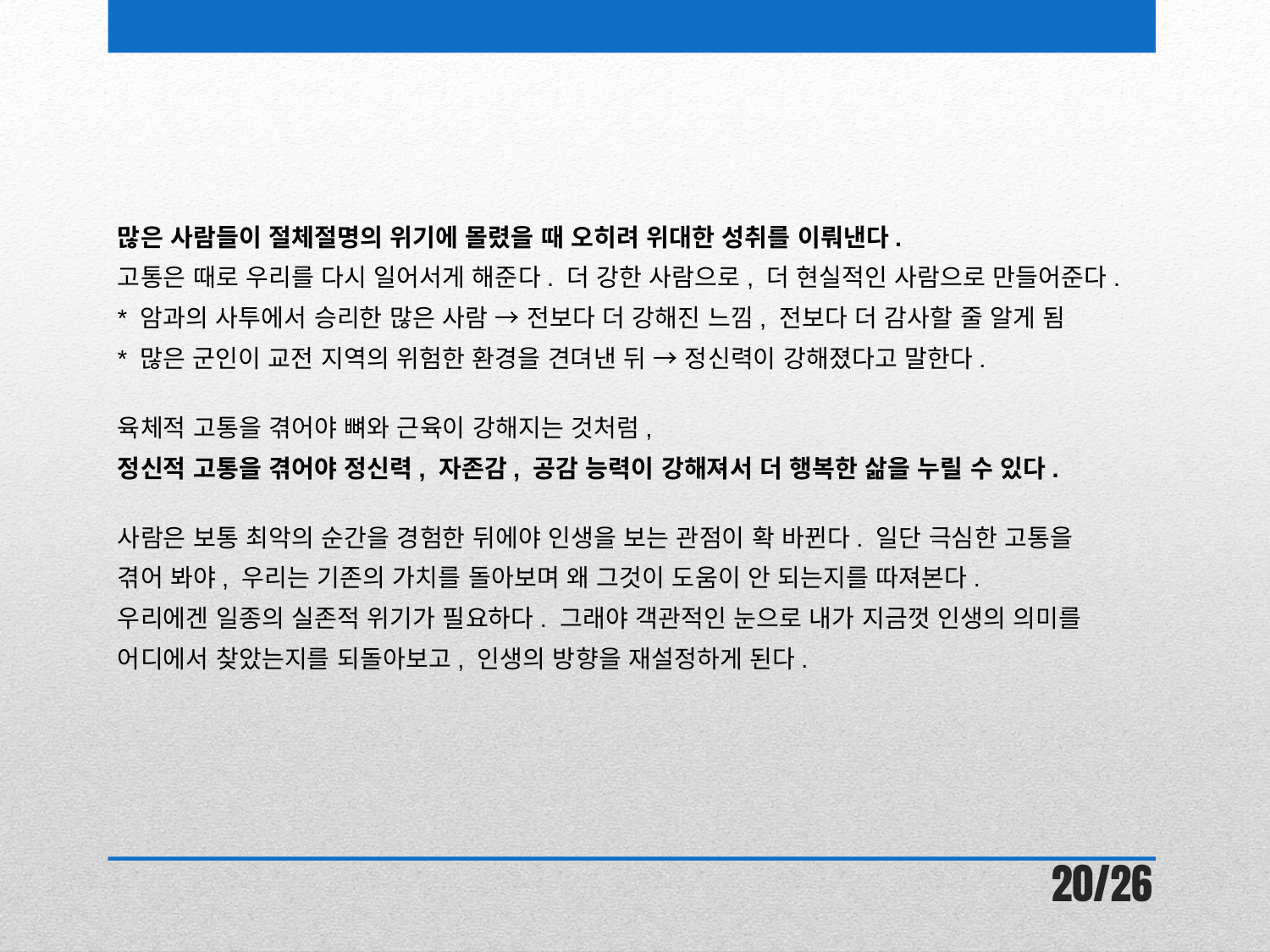

많은 사람들이 절체절명의 위기에 몰렸을 때 오히려 위대한 성취를 이뤄낸다.
고통은 때로 우리를 다시 일어서게 해준다. 더 강한 사람으로, 더 현실적인 사람으로 만들어준다.
* 암과의 사투에서 승리한 많은 사람 → 전보다 더 강해진 느낌, 전보다 더 감사할 줄 알게 됨
* 많은 군인이 교전 지역의 위험한 환경을 견뎌낸 뒤 → 정신력이 강해졌다고 말한다.

육체적 고통을 겪어야 뼈와 근육이 강해지는 것처럼,
정신적 고통을 겪어야 정신력, 자존감, 공감 능력이 강해져서 더 행복한 삶을 누릴 수 있다.

사람은 보통 최악의 순간을 경험한 뒤에야 인생을 보는 관점이 확 바뀐다. 일단 극심한 고통을
겪어 봐야, 우리는 기존의 가치를 돌아보며 왜 그것이 도움이 안 되는지를 따져본다.
우리에겐 일종의 실존적 위기가 필요하다. 그래야 객관적인 눈으로 내가 지금껏 인생의 의미를
어디에서 찾았는지를 되돌아보고, 인생의 방향을 재설정하게 된다.
20/26